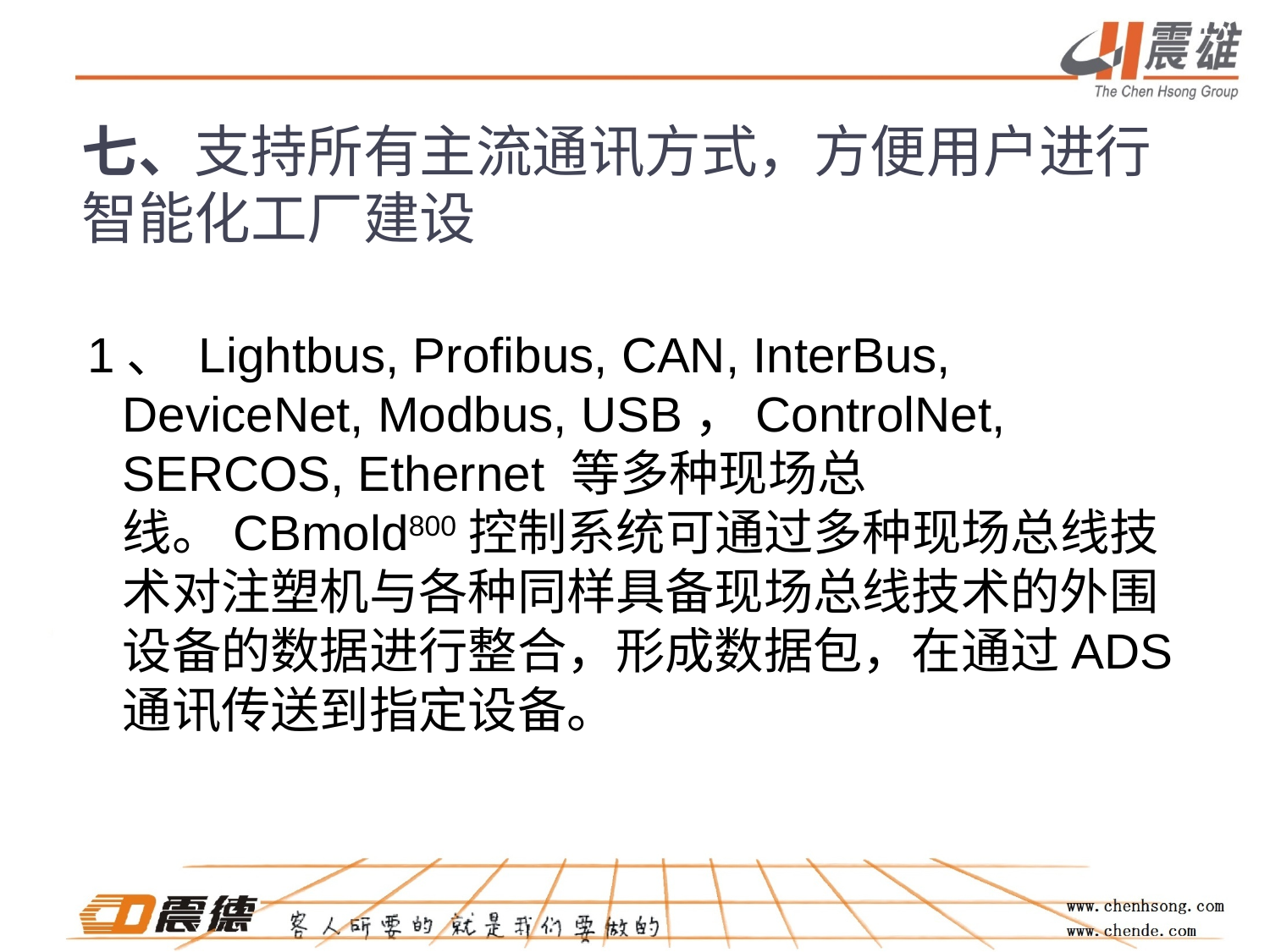

15
# 七、支持所有主流通讯方式，方便用户进行智能化工厂建设
1、 Lightbus, Profibus, CAN, InterBus, DeviceNet, Modbus, USB，ControlNet, SERCOS, Ethernet 等多种现场总线。CBmold800控制系统可通过多种现场总线技术对注塑机与各种同样具备现场总线技术的外围设备的数据进行整合，形成数据包，在通过ADS通讯传送到指定设备。